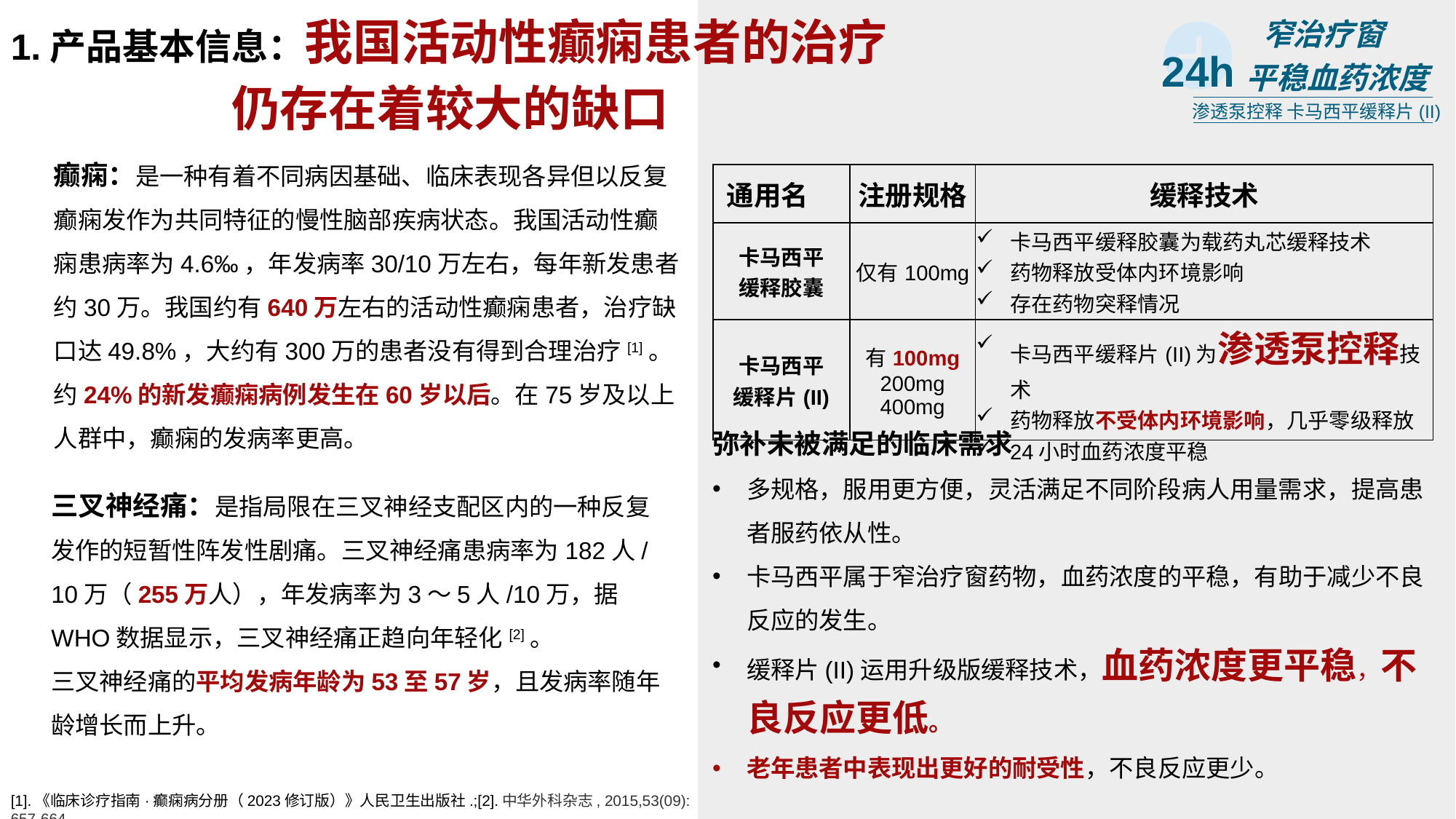

窄治疗窗
   平稳血药浓度

 24h
渗透泵控释 卡马西平缓释片(II)
# 1.产品基本信息：我国活动性癫痫患者的治疗 仍存在着较大的缺口
癫痫：是一种有着不同病因基础、临床表现各异但以反复癫痫发作为共同特征的慢性脑部疾病状态。我国活动性癫痫患病率为4.6‰，年发病率30/10万左右，每年新发患者约30万。我国约有640万左右的活动性癫痫患者，治疗缺口达49.8%，大约有300万的患者没有得到合理治疗[1]。
约24%的新发癫痫病例发生在60岁以后。在75岁及以上人群中，癫痫的发病率更高。
| 通用名 | 注册规格 | 缓释技术 |
| --- | --- | --- |
| 卡马西平 缓释胶囊 | 仅有100mg | 卡马西平缓释胶囊为载药丸芯缓释技术 药物释放受体内环境影响 存在药物突释情况 |
| 卡马西平 缓释片(II) | 有100mg 200mg 400mg | 卡马西平缓释片(II)为渗透泵控释技术 药物释放不受体内环境影响，几乎零级释放 24小时血药浓度平稳 |
弥补未被满足的临床需求
多规格，服用更方便，灵活满足不同阶段病人用量需求，提高患者服药依从性。
卡马西平属于窄治疗窗药物，血药浓度的平稳，有助于减少不良反应的发生。
缓释片(II)运用升级版缓释技术，血药浓度更平稳，不良反应更低。
老年患者中表现出更好的耐受性，不良反应更少。
三叉神经痛：是指局限在三叉神经支配区内的一种反复发作的短暂性阵发性剧痛。三叉神经痛患病率为182人/10万（255万人），年发病率为3～5人/10万，据WHO数据显示，三叉神经痛正趋向年轻化[2]。
三叉神经痛的平均发病年龄为53至57岁，且发病率随年龄增长而上升。
[1].《临床诊疗指南·癫痫病分册（2023修订版）》人民卫生出版社.;[2].中华外科杂志, 2015,53(09): 657-664.